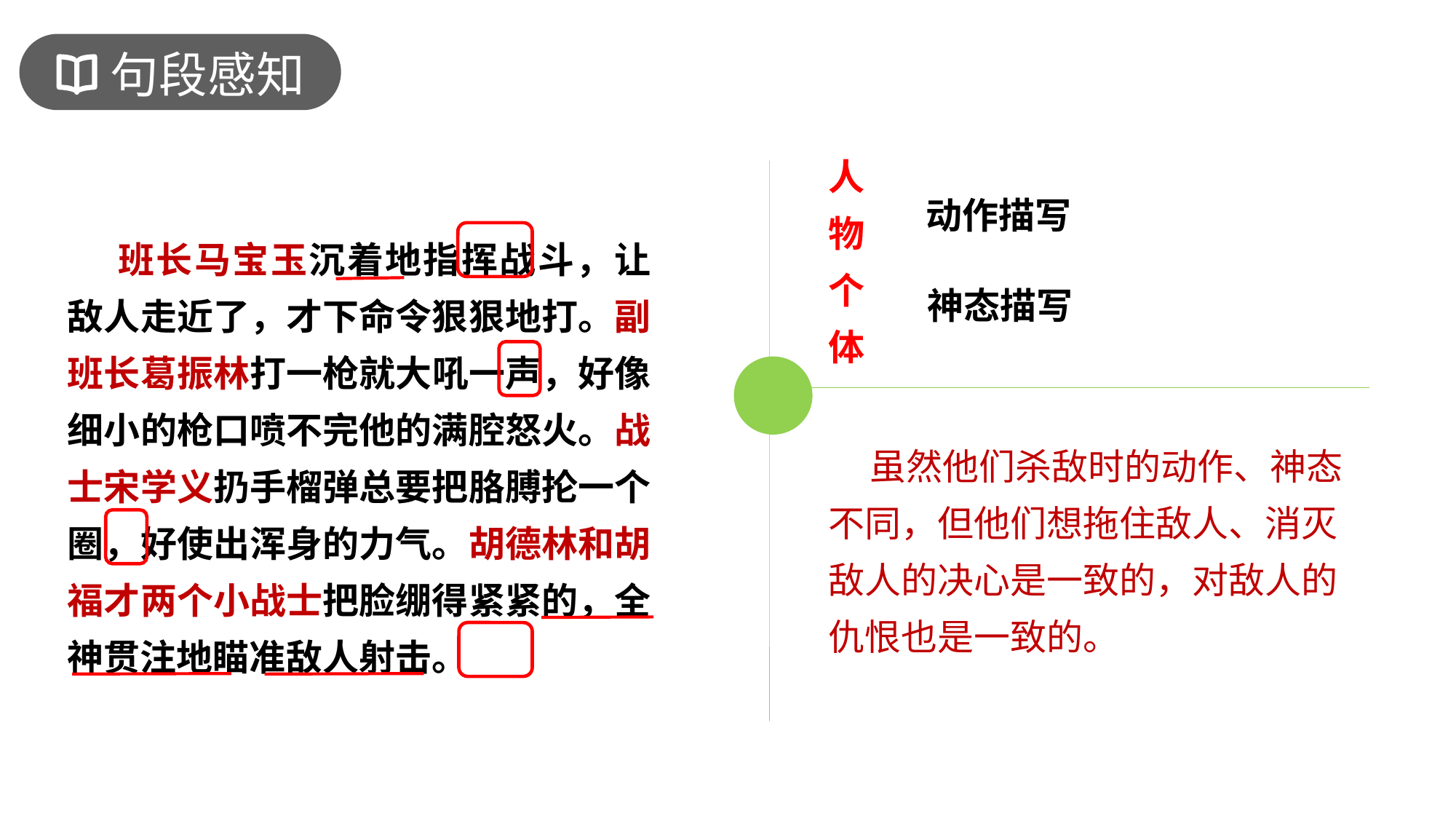

句段感知
   人物个体

动作描写
    班长马宝玉沉着地指挥战斗，让敌人走近了，才下命令狠狠地打。副班长葛振林打一枪就大吼一声，好像细小的枪口喷不完他的满腔怒火。战士宋学义扔手榴弹总要把胳膊抡一个圈，好使出浑身的力气。胡德林和胡福才两个小战士把脸绷得紧紧的，全神贯注地瞄准敌人射击。

神态描写

    虽然他们杀敌时的动作、神态不同，但他们想拖住敌人、消灭敌人的决心是一致的，对敌人的仇恨也是一致的。